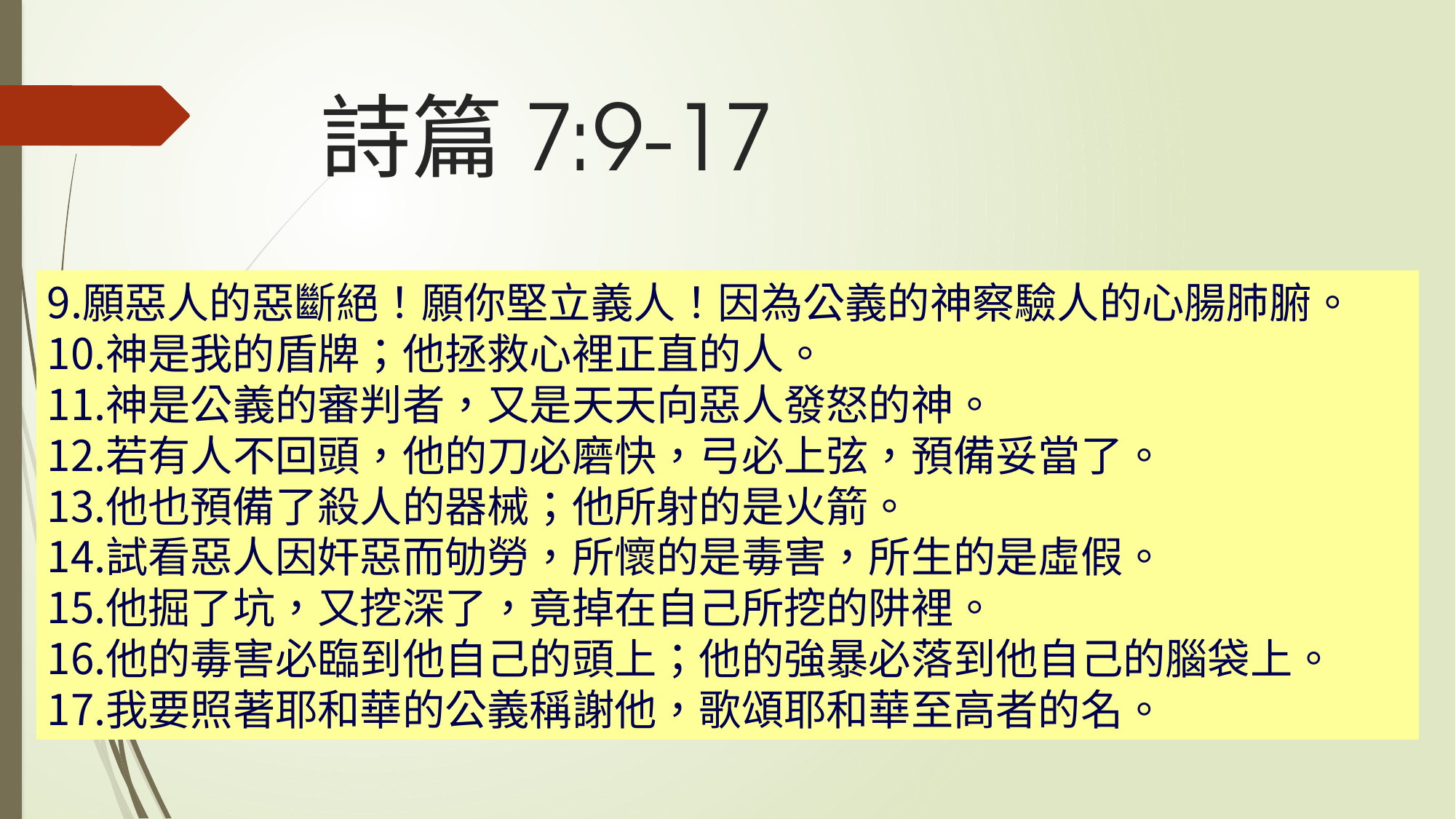

# 詩篇7:9-17
願惡人的惡斷絕！願你堅立義人！因為公義的神察驗人的心腸肺腑。
神是我的盾牌；他拯救心裡正直的人。
神是公義的審判者，又是天天向惡人發怒的神。
若有人不回頭，他的刀必磨快，弓必上弦，預備妥當了。
他也預備了殺人的器械；他所射的是火箭。
試看惡人因奸惡而劬勞，所懷的是毒害，所生的是虛假。
他掘了坑，又挖深了，竟掉在自己所挖的阱裡。
他的毒害必臨到他自己的頭上；他的強暴必落到他自己的腦袋上。
我要照著耶和華的公義稱謝他，歌頌耶和華至高者的名。